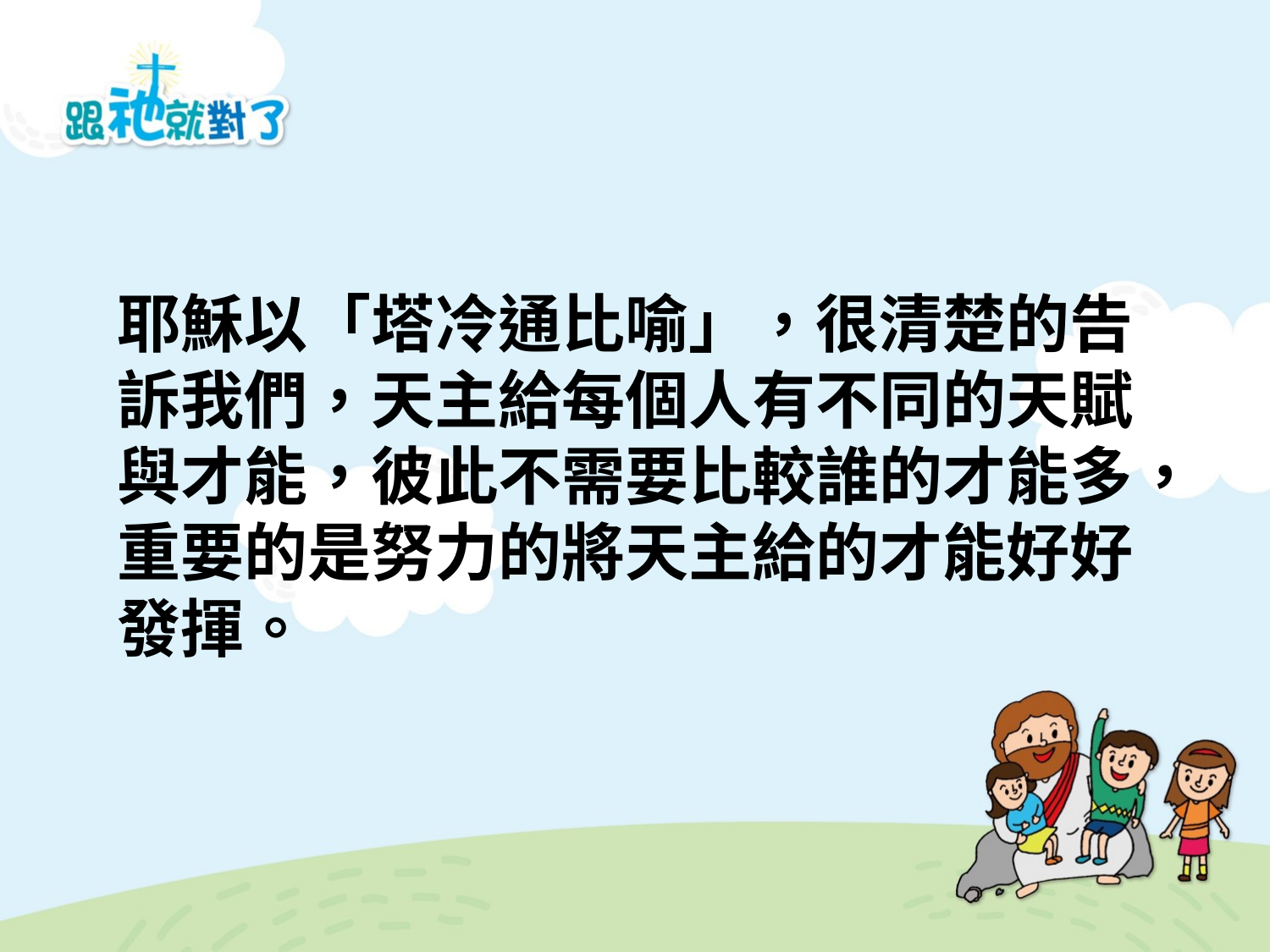

耶穌以「塔冷通比喻」，很清楚的告訴我們，天主給每個人有不同的天賦與才能，彼此不需要比較誰的才能多，重要的是努力的將天主給的才能好好發揮。